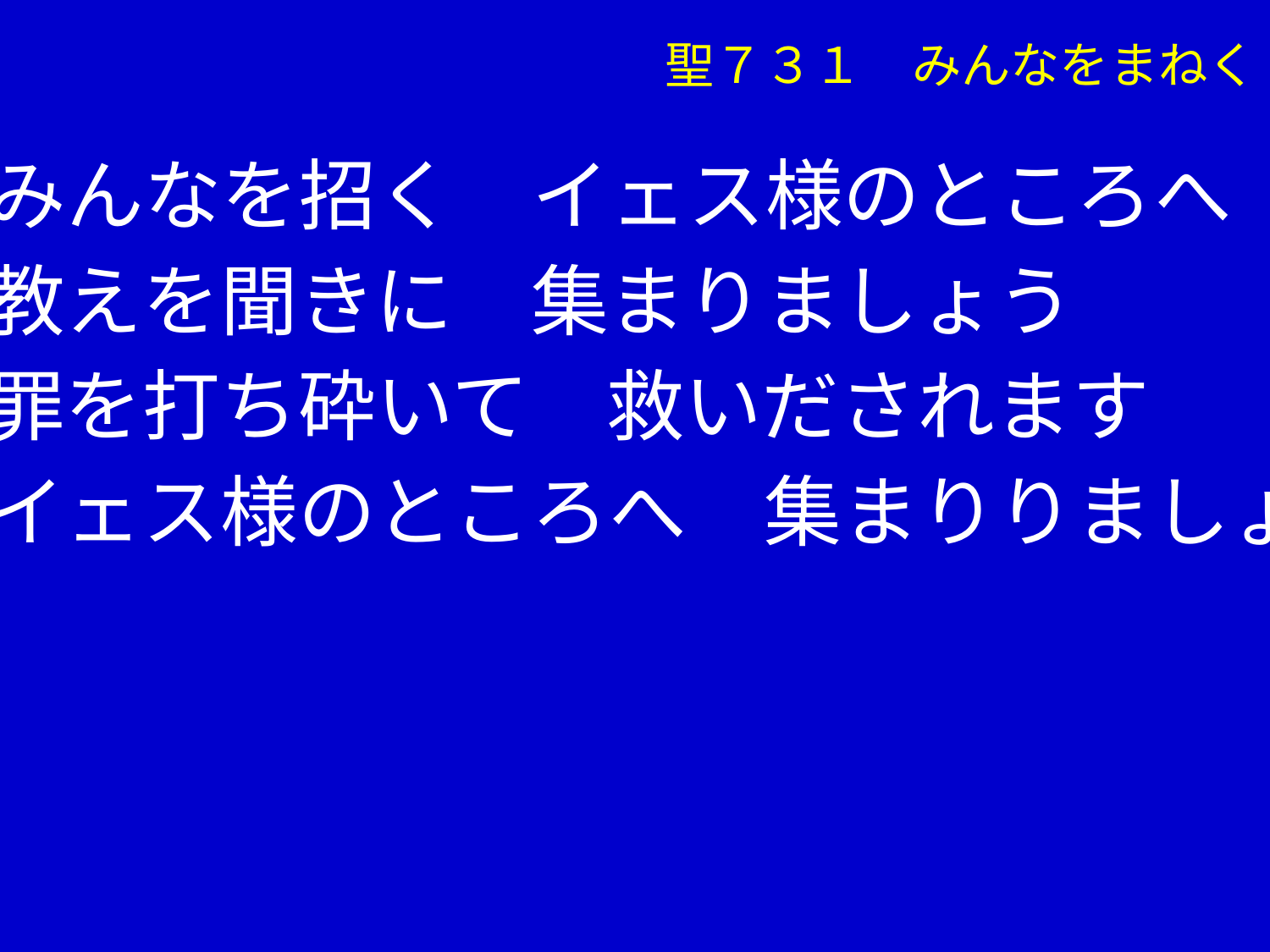

聖７３１　みんなをまねく
①みんなを招く　イェス様のところへ
　 教えを聞きに　集まりましょう
　 罪を打ち砕いて　救いだされます
　 イェス様のところへ　集まりりましょう